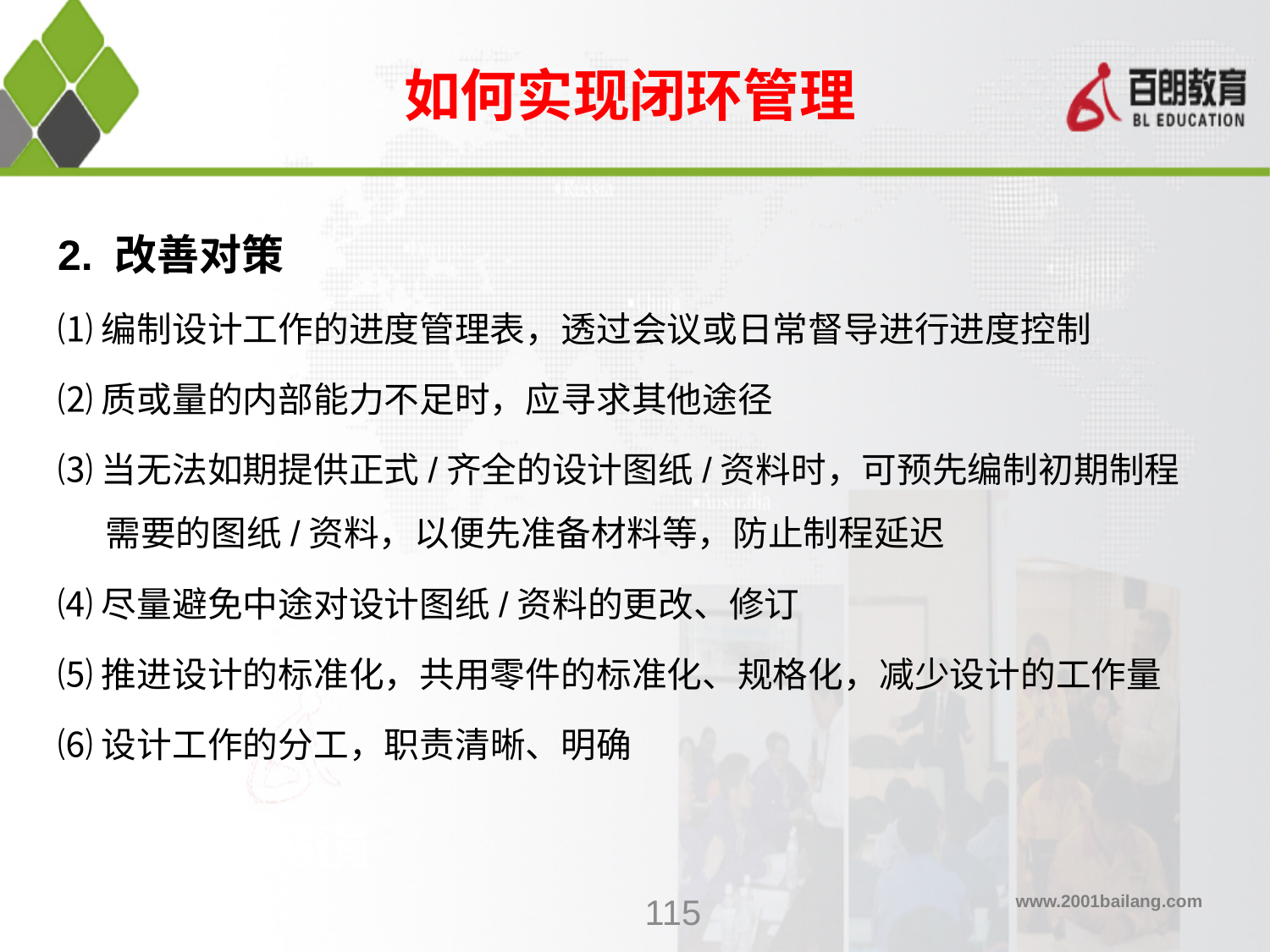

如何实现闭环管理
# 2. 改善对策
⑴编制设计工作的进度管理表，透过会议或日常督导进行进度控制
⑵质或量的内部能力不足时，应寻求其他途径
⑶当无法如期提供正式/齐全的设计图纸/资料时，可预先编制初期制程需要的图纸/资料，以便先准备材料等，防止制程延迟
⑷尽量避免中途对设计图纸/资料的更改、修订
⑸推进设计的标准化，共用零件的标准化、规格化，减少设计的工作量
⑹设计工作的分工，职责清晰、明确
115